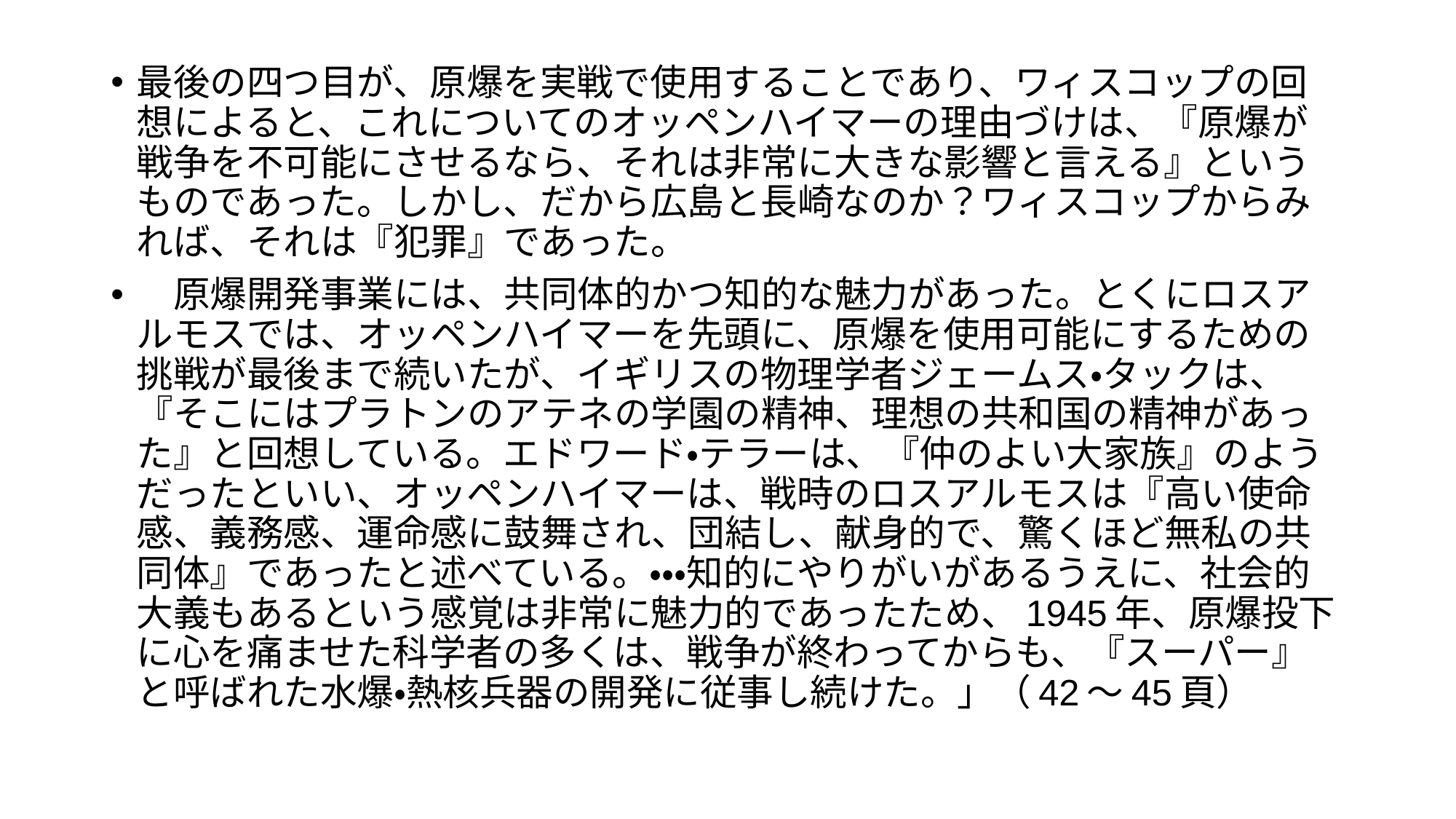

#
最後の四つ目が、原爆を実戦で使用することであり、ワィスコップの回想によると、これについてのオッペンハイマーの理由づけは、『原爆が戦争を不可能にさせるなら、それは非常に大きな影響と言える』というものであった。しかし、だから広島と長崎なのか？ワィスコップからみれば、それは『犯罪』であった。
　原爆開発事業には、共同体的かつ知的な魅力があった。とくにロスアルモスでは、オッペンハイマーを先頭に、原爆を使用可能にするための挑戦が最後まで続いたが、イギリスの物理学者ジェームス・タックは、『そこにはプラトンのアテネの学園の精神、理想の共和国の精神があった』と回想している。エドワード・テラーは、『仲のよい大家族』のようだったといい、オッペンハイマーは、戦時のロスアルモスは『高い使命感、義務感、運命感に鼓舞され、団結し、献身的で、驚くほど無私の共同体』であったと述べている。・・・知的にやりがいがあるうえに、社会的大義もあるという感覚は非常に魅力的であったため、1945年、原爆投下に心を痛ませた科学者の多くは、戦争が終わってからも、『スーパー』と呼ばれた水爆・熱核兵器の開発に従事し続けた。」（42～45頁）